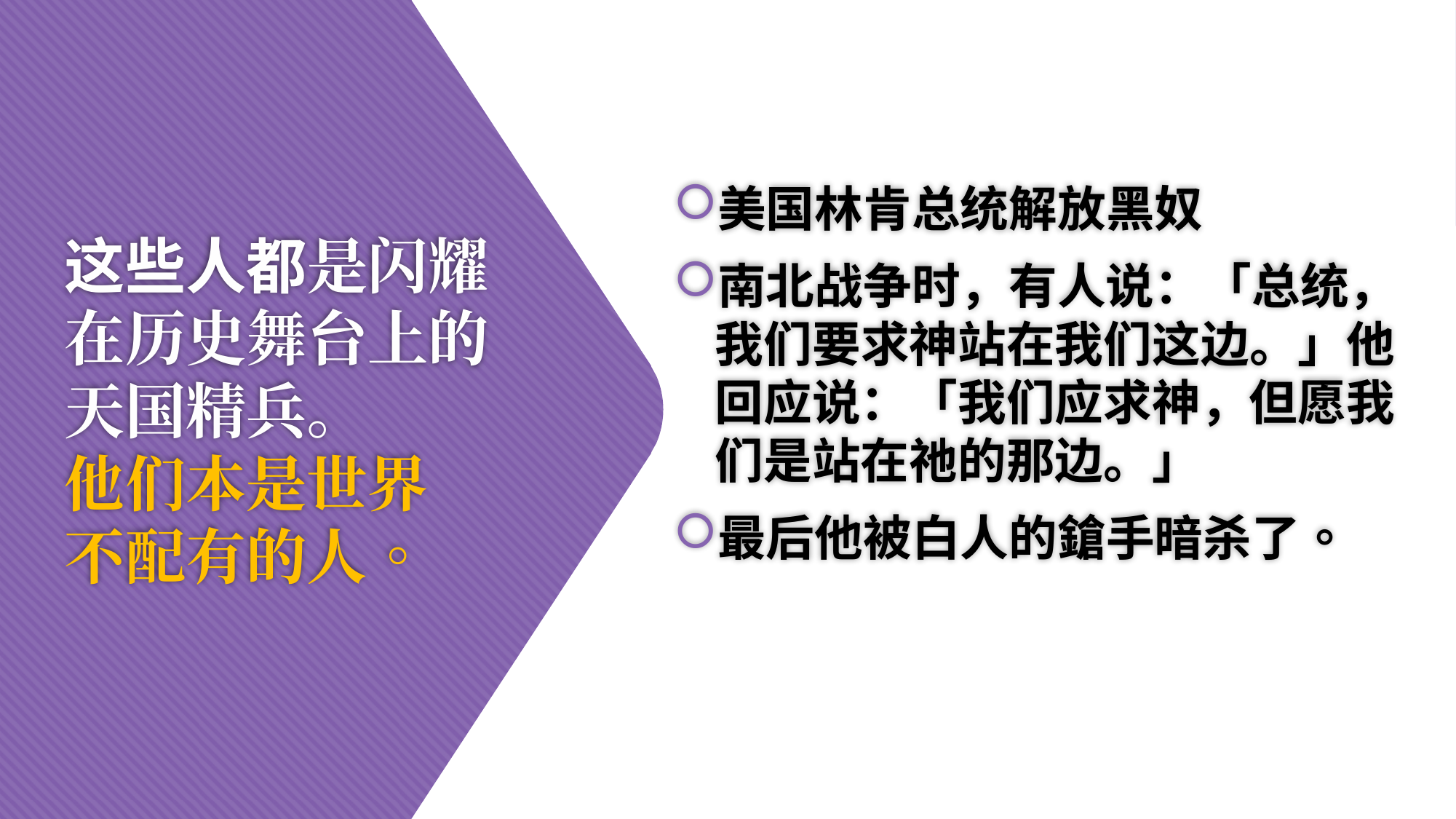

美国林肯总统解放黑奴
南北战争时，有人说：「总统，我们要求神站在我们这边。」他回应说：「我们应求神，但愿我们是站在祂的那边。」
最后他被白人的鎗手暗杀了。

# 这些人都是闪耀 在历史舞台上的 天国精兵。 他们本是世界 不配有的人。